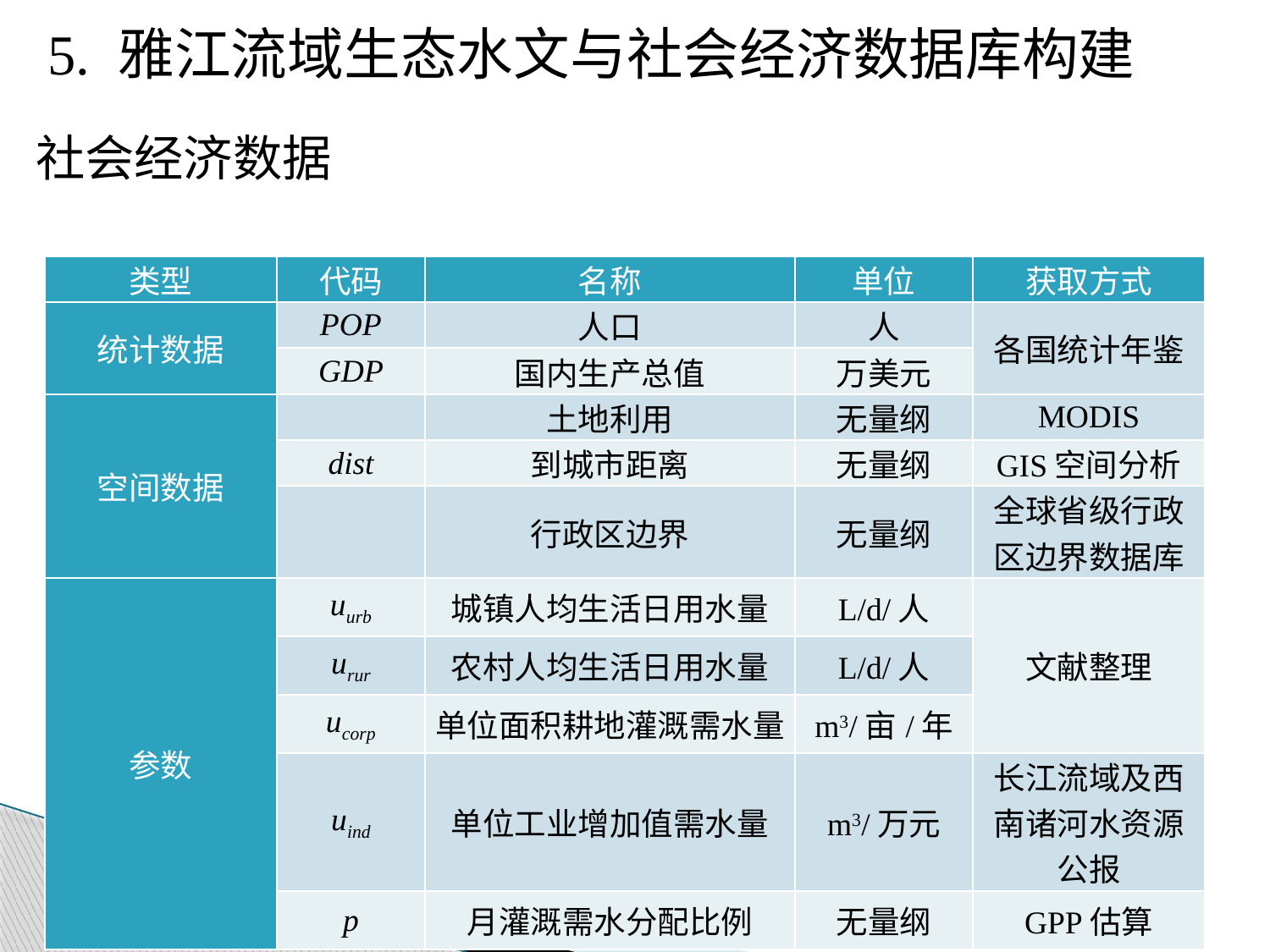

5. 雅江流域生态水文与社会经济数据库构建
社会经济数据
| 类型 | 代码 | 名称 | 单位 | 获取方式 |
| --- | --- | --- | --- | --- |
| 统计数据 | POP | 人口 | 人 | 各国统计年鉴 |
|  | GDP | 国内生产总值 | 万美元 |  |
| 空间数据 |  | 土地利用 | 无量纲 | MODIS |
|  | dist | 到城市距离 | 无量纲 | GIS空间分析 |
|  |  | 行政区边界 | 无量纲 | 全球省级行政区边界数据库 |
| 参数 | uurb | 城镇人均生活日用水量 | L/d/人 | 文献整理 |
|  | urur | 农村人均生活日用水量 | L/d/人 |  |
|  | ucorp | 单位面积耕地灌溉需水量 | m3/亩/年 |  |
|  | uind | 单位工业增加值需水量 | m3/万元 | 长江流域及西南诸河水资源公报 |
|  | p | 月灌溉需水分配比例 | 无量纲 | GPP估算 |